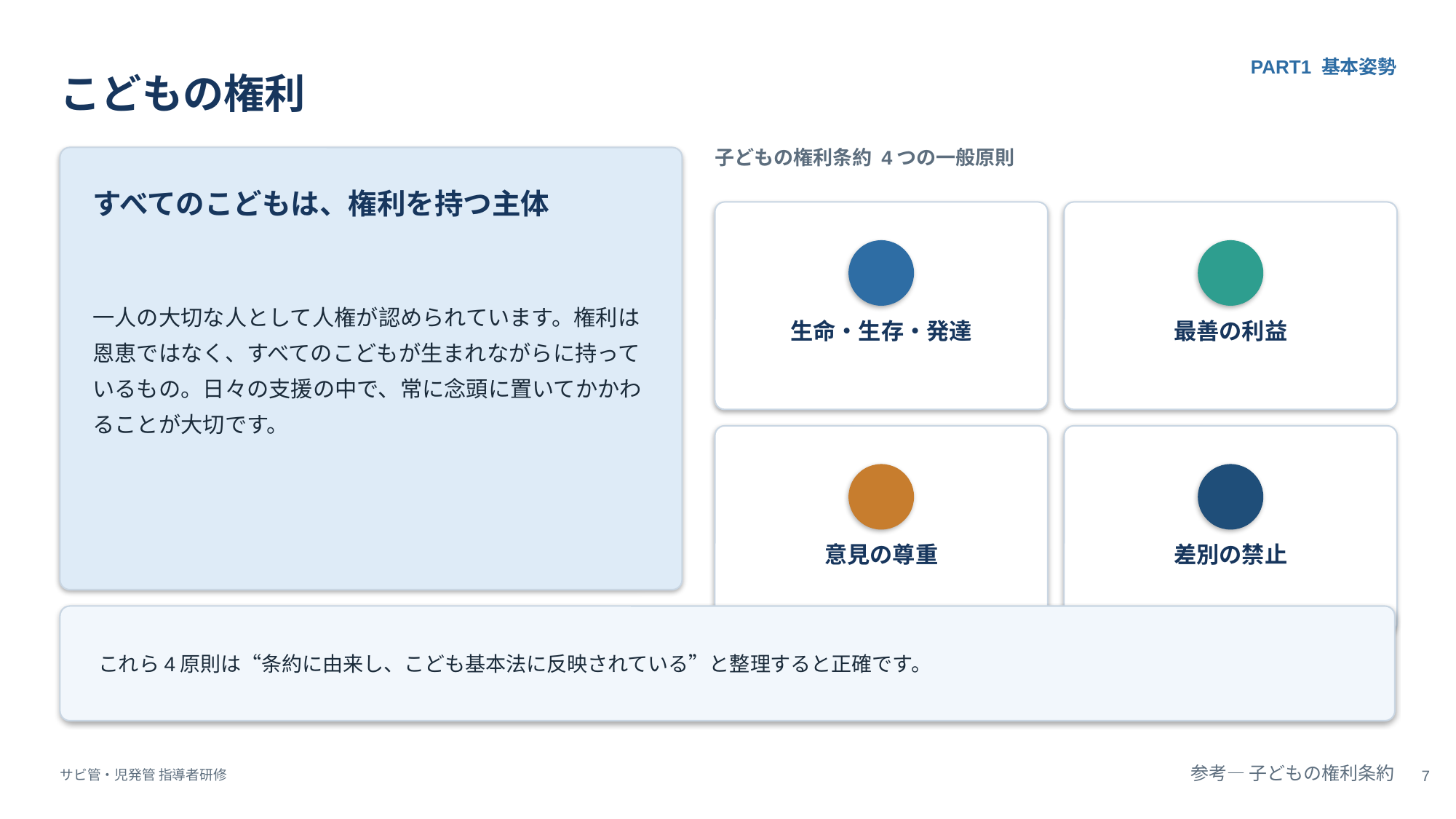

こどもの権利
PART1 基本姿勢
子どもの権利条約 4つの一般原則

すべてのこどもは、権利を持つ主体

一人の大切な人として人権が認められています。権利は恩恵ではなく、すべてのこどもが生まれながらに持っているもの。日々の支援の中で、常に念頭に置いてかかわることが大切です。
生命・生存・発達
最善の利益

意見の尊重
差別の禁止

これら4原則は“条約に由来し、こども基本法に反映されている”と整理すると正確です。
参考― 子どもの権利条約
サビ管・児発管 指導者研修
7